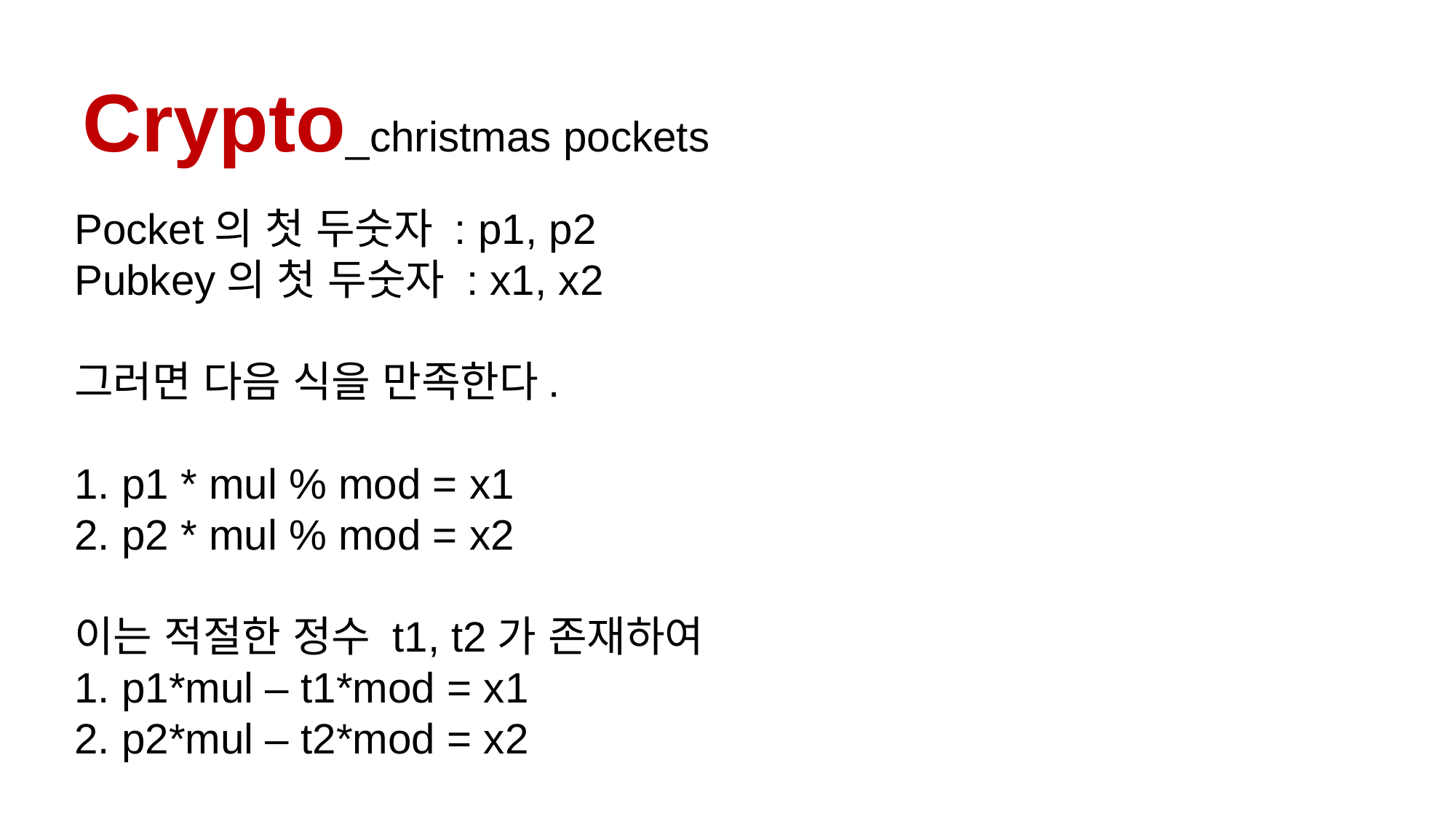

Crypto_christmas pockets
Pocket의 첫 두숫자 : p1, p2
Pubkey의 첫 두숫자 : x1, x2

그러면 다음 식을 만족한다.

1. p1 * mul % mod = x1
2. p2 * mul % mod = x2

이는 적절한 정수 t1, t2가 존재하여
1. p1*mul – t1*mod = x1
2. p2*mul – t2*mod = x2